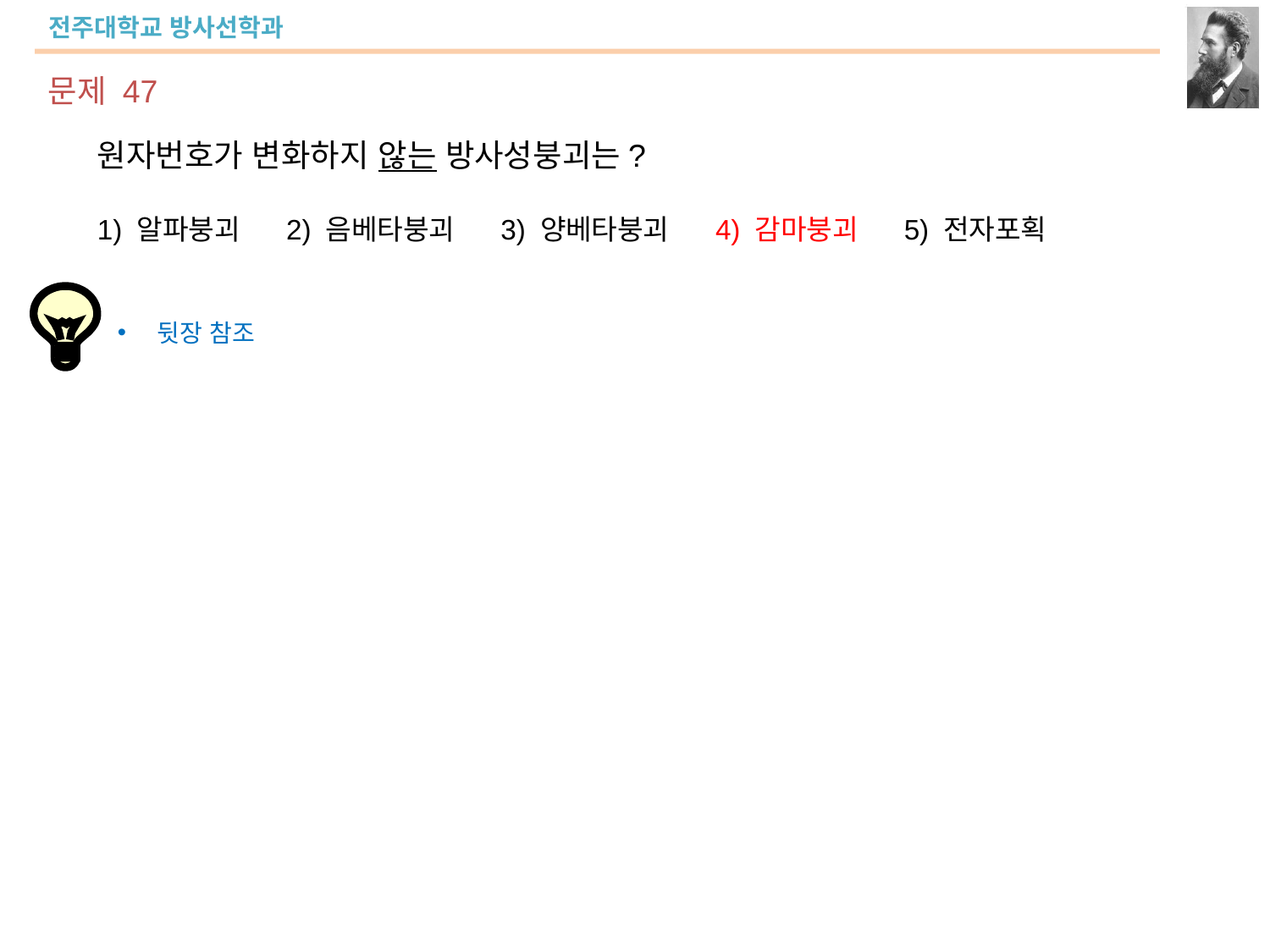

문제 47
원자번호가 변화하지 않는 방사성붕괴는?

1) 알파붕괴     2) 음베타붕괴     3) 양베타붕괴     4) 감마붕괴     5) 전자포획

뒷장 참조